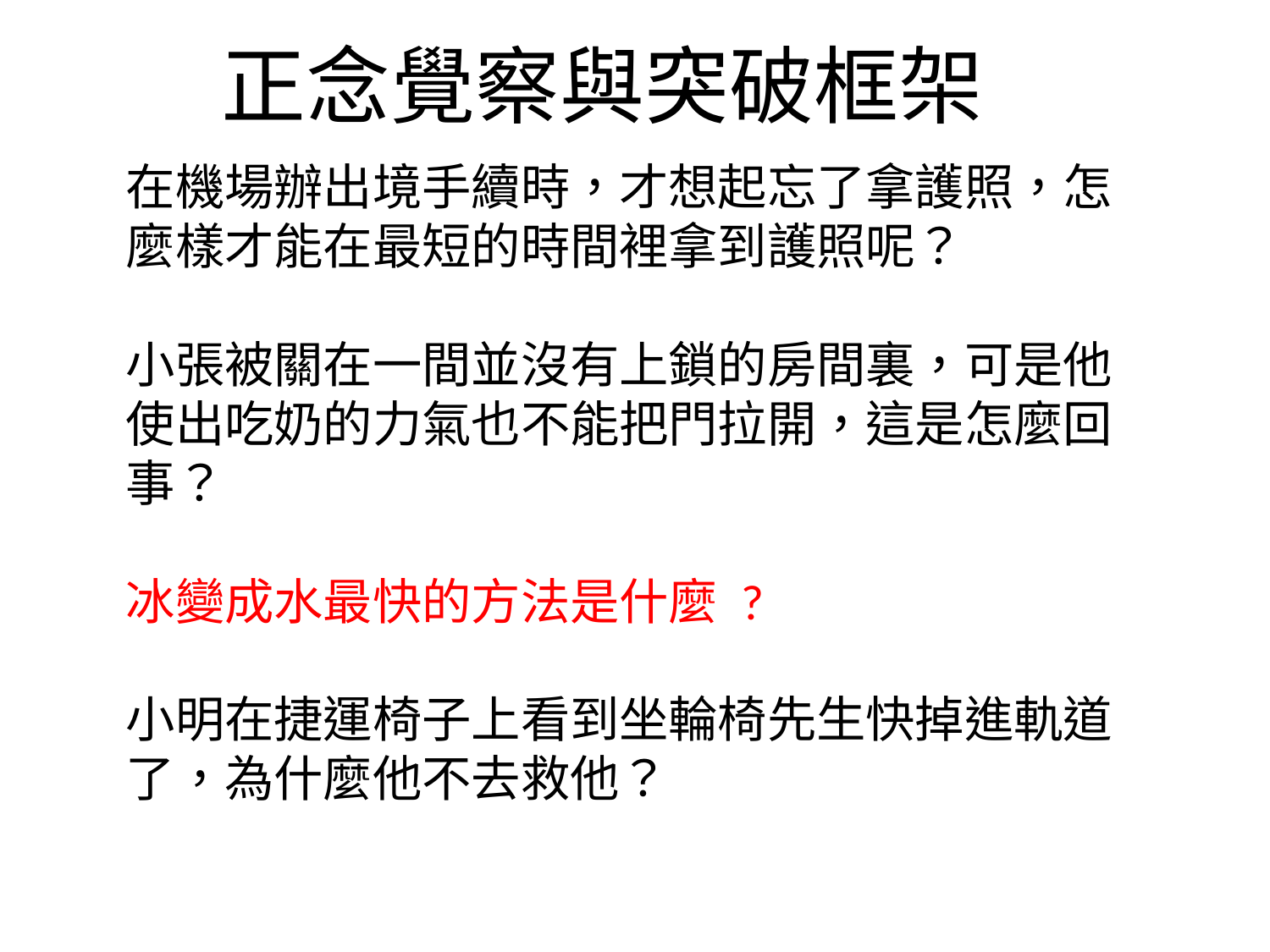

正念覺察與突破框架
在機場辦出境手續時，才想起忘了拿護照，怎麼樣才能在最短的時間裡拿到護照呢？

小張被關在一間並沒有上鎖的房間裏，可是他使出吃奶的力氣也不能把門拉開，這是怎麼回事？

冰變成水最快的方法是什麼 ?

小明在捷運椅子上看到坐輪椅先生快掉進軌道了，為什麼他不去救他？